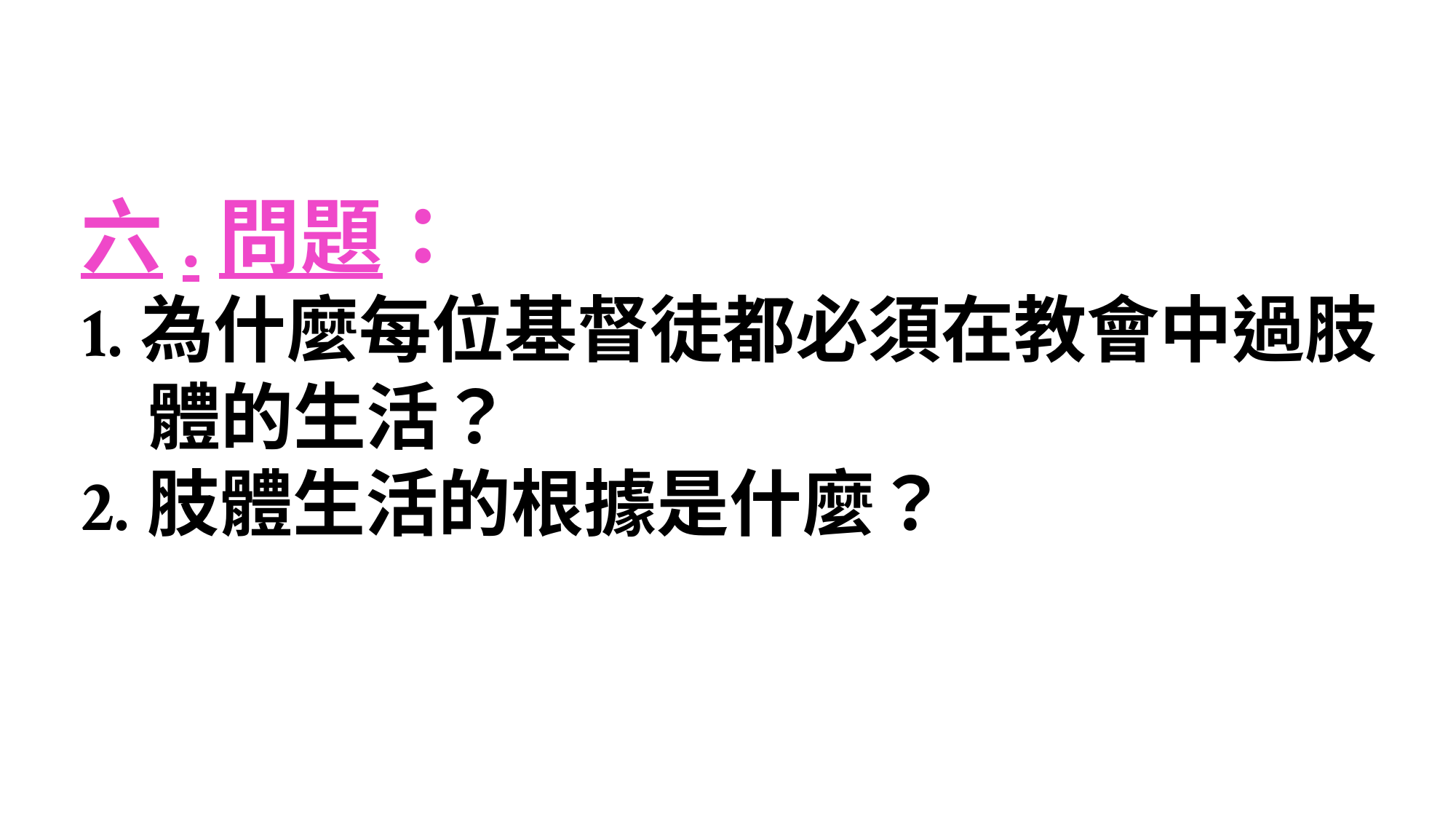

六.問題：
1.為什麼每位基督徒都必須在教會中過肢
   體的生活？
2.肢體生活的根據是什麼？